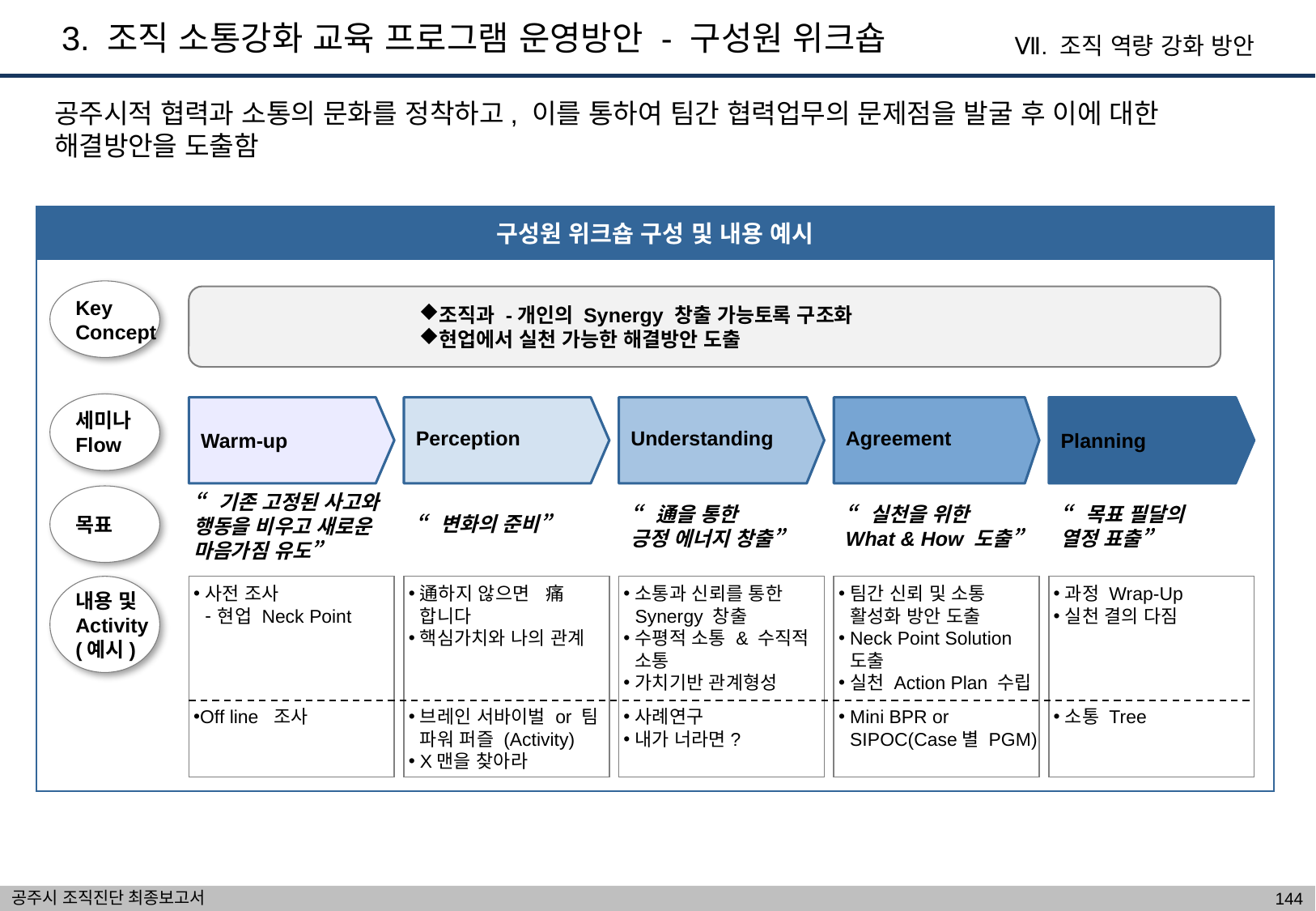

3. 조직 소통강화 교육 프로그램 운영방안 - 구성원 위크숍
Ⅶ. 조직 역량 강화 방안
공주시적 협력과 소통의 문화를 정착하고, 이를 통하여 팀간 협력업무의 문제점을 발굴 후 이에 대한 해결방안을 도출함
구성원 위크숍 구성 및 내용 예시

Key
Concept
조직과 -개인의 Synergy 창출 가능토록 구조화
현업에서 실천 가능한 해결방안 도출
세미나
Flow
Warm-up
Perception
Understanding
Agreement
Planning
목표
“기존 고정된 사고와 행동을 비우고 새로운 마음가짐 유도”
“변화의 준비”
“通을 통한
긍정 에너지 창출”
“실천을 위한
What & How 도출”
“목표 필달의
열정 표출”
내용 및
Activity
(예시)
사전 조사
현업 Neck Point
通하지 않으면   痛합니다
핵심가치와 나의 관계
소통과 신뢰를 통한 Synergy 창출
수평적 소통 & 수직적 소통
가치기반 관계형성
팀간 신뢰 및 소통 활성화 방안 도출
Neck Point Solution 도출
실천 Action Plan 수립
과정 Wrap-Up
실천 결의 다짐
Off line  조사
브레인 서바이벌 or 팀 파워 퍼즐 (Activity)
X맨을 찾아라
사례연구
내가 너라면?
Mini BPR or SIPOC(Case별 PGM)
소통 Tree